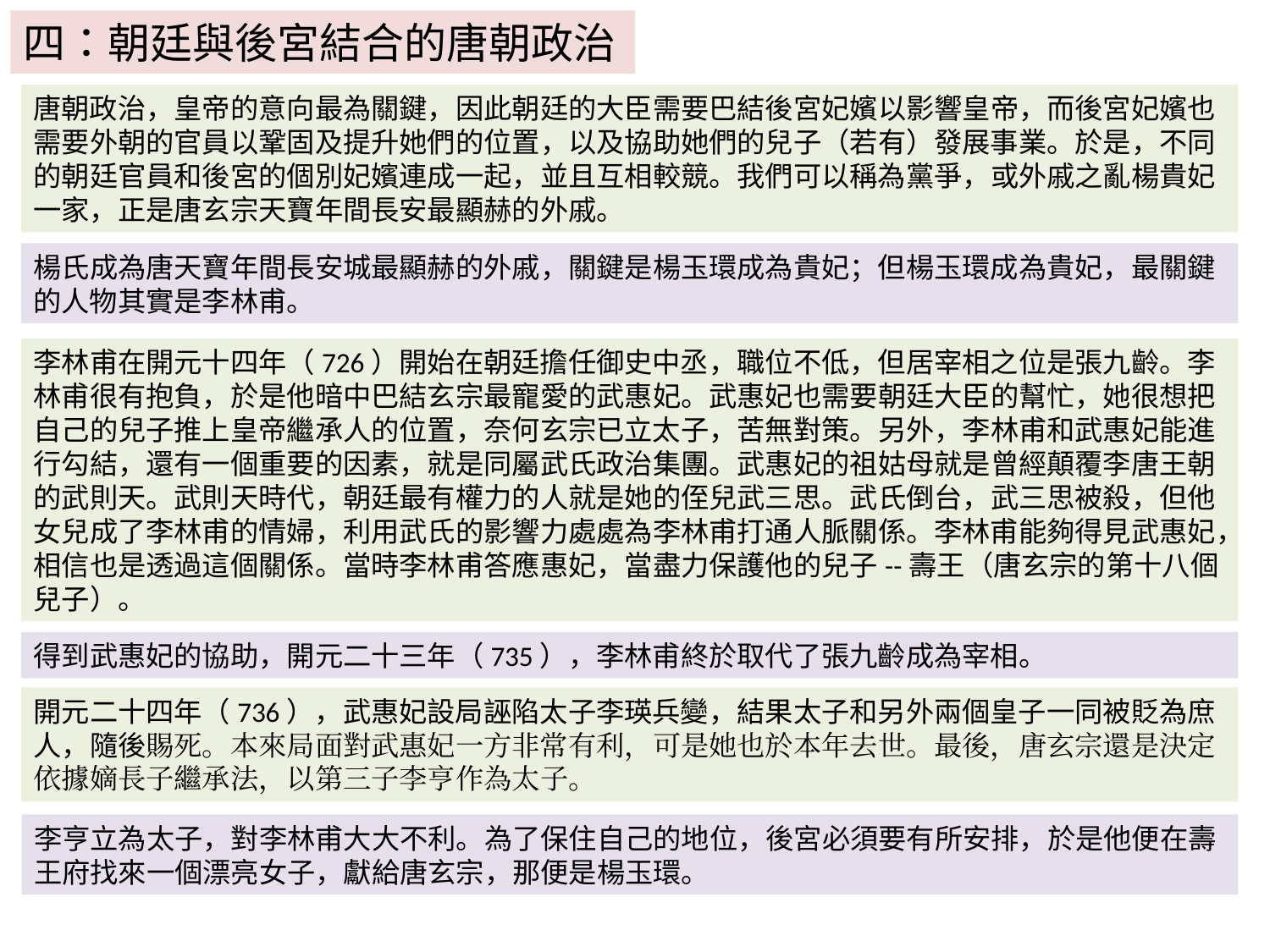

四：朝廷與後宮結合的唐朝政治
唐朝政治，皇帝的意向最為關鍵，因此朝廷的大臣需要巴結後宮妃嬪以影響皇帝，而後宮妃嬪也需要外朝的官員以鞏固及提升她們的位置，以及協助她們的兒子（若有）發展事業。於是，不同的朝廷官員和後宮的個別妃嬪連成一起，並且互相較競。我們可以稱為黨爭，或外戚之亂楊貴妃一家，正是唐玄宗天寶年間長安最顯赫的外戚。
楊氏成為唐天寶年間長安城最顯赫的外戚，關鍵是楊玉環成為貴妃；但楊玉環成為貴妃，最關鍵的人物其實是李林甫。
李林甫在開元十四年（726）開始在朝廷擔任御史中丞，職位不低，但居宰相之位是張九齡。李林甫很有抱負，於是他暗中巴結玄宗最寵愛的武惠妃。武惠妃也需要朝廷大臣的幫忙，她很想把自己的兒子推上皇帝繼承人的位置，奈何玄宗已立太子，苦無對策。另外，李林甫和武惠妃能進行勾結，還有一個重要的因素，就是同屬武氏政治集團。武惠妃的祖姑母就是曾經顛覆李唐王朝的武則天。武則天時代，朝廷最有權力的人就是她的侄兒武三思。武氏倒台，武三思被殺，但他女兒成了李林甫的情婦，利用武氏的影響力處處為李林甫打通人脈關係。李林甫能夠得見武惠妃，相信也是透過這個關係。當時李林甫答應惠妃，當盡力保護他的兒子--壽王（唐玄宗的第十八個兒子）。
得到武惠妃的協助，開元二十三年（735），李林甫終於取代了張九齡成為宰相。
開元二十四年（736），武惠妃設局誣陷太子李瑛兵變，結果太子和另外兩個皇子一同被貶為庶人，隨後賜死。本來局面對武惠妃一方非常有利，可是她也於本年去世。最後，唐玄宗還是決定依據嫡長子繼承法，以第三子李亨作為太子。
李亨立為太子，對李林甫大大不利。為了保住自己的地位，後宮必須要有所安排，於是他便在壽王府找來一個漂亮女子，獻給唐玄宗，那便是楊玉環。